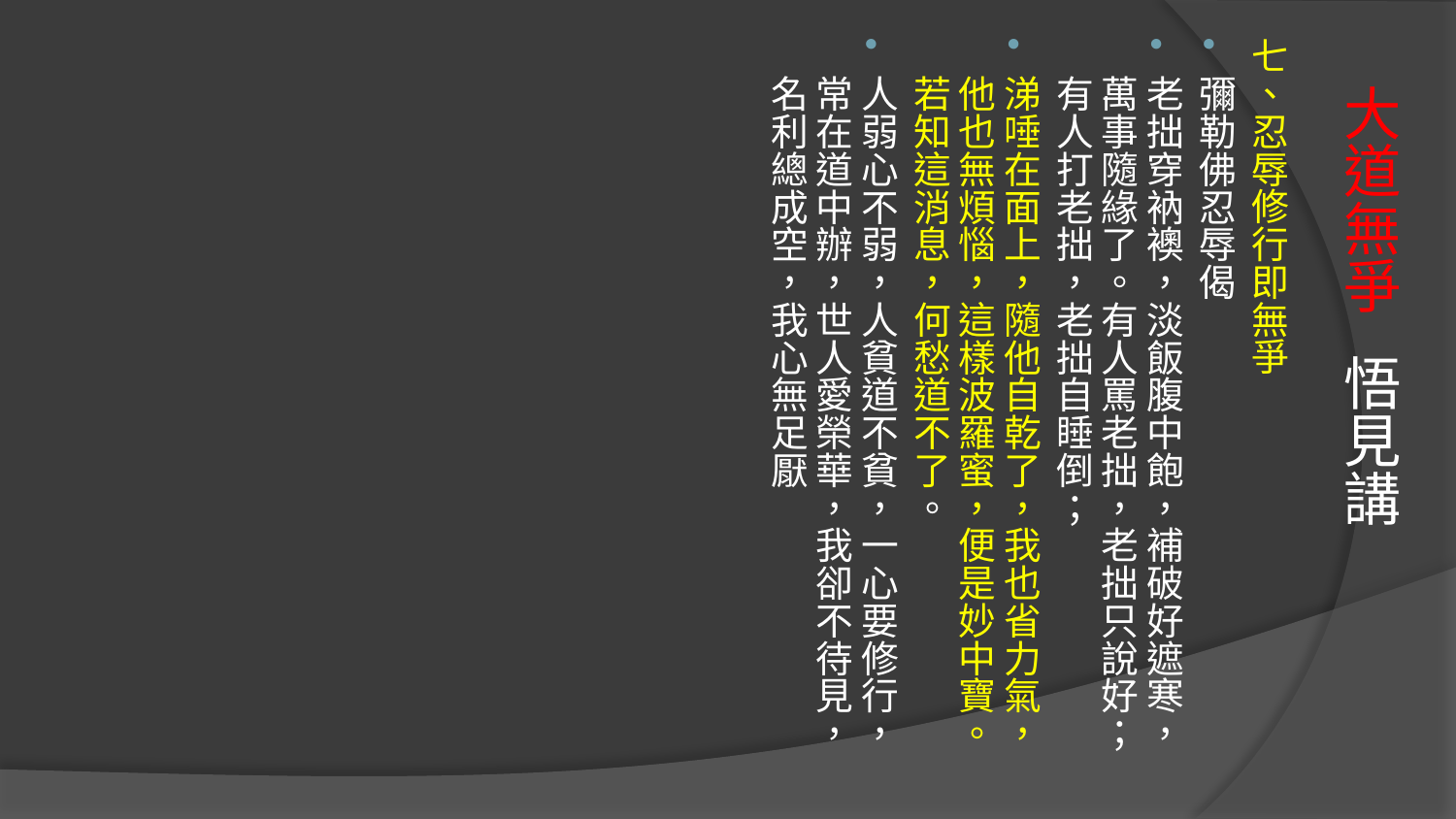

七、忍辱修行即無爭
彌勒佛忍辱偈
老拙穿衲襖，淡飯腹中飽，補破好遮寒，萬事隨緣了。有人罵老拙，老拙只說好；有人打老拙，老拙自睡倒；
涕唾在面上，隨他自乾了，我也省力氣，他也無煩惱，這樣波羅蜜，便是妙中寶。若知這消息，何愁道不了。
人弱心不弱，人貧道不貧，一心要修行，常在道中辦，世人愛榮華，我卻不待見，名利總成空，我心無足厭

# 大道無爭   悟見講